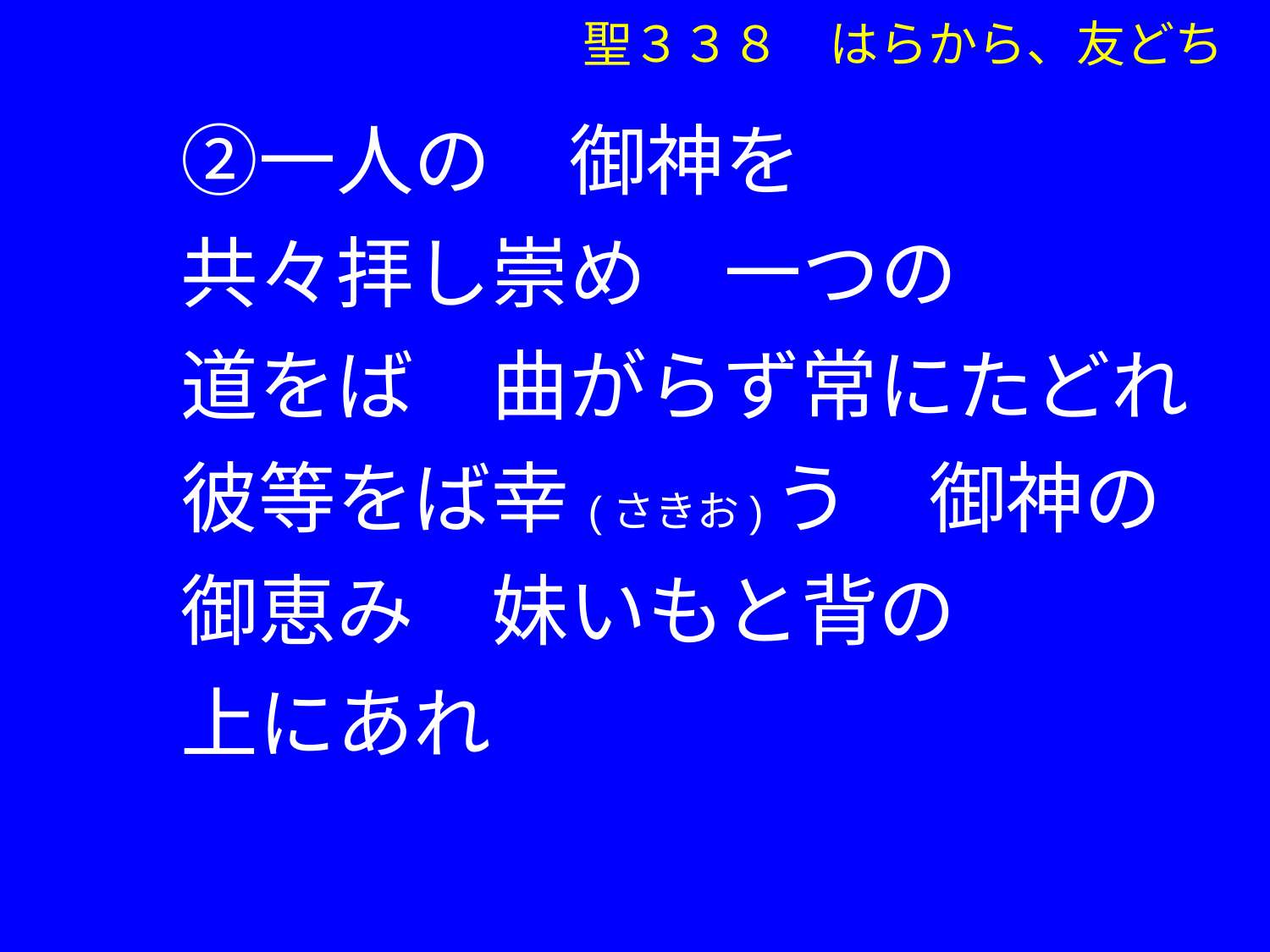

②一人の　御神を
　共々拝し崇め　一つの
　道をば　曲がらず常にたどれ
　彼等をば幸(さきお)う　御神の
　御恵み　妹いもと背の
　上にあれ

聖３３８　はらから、友どち